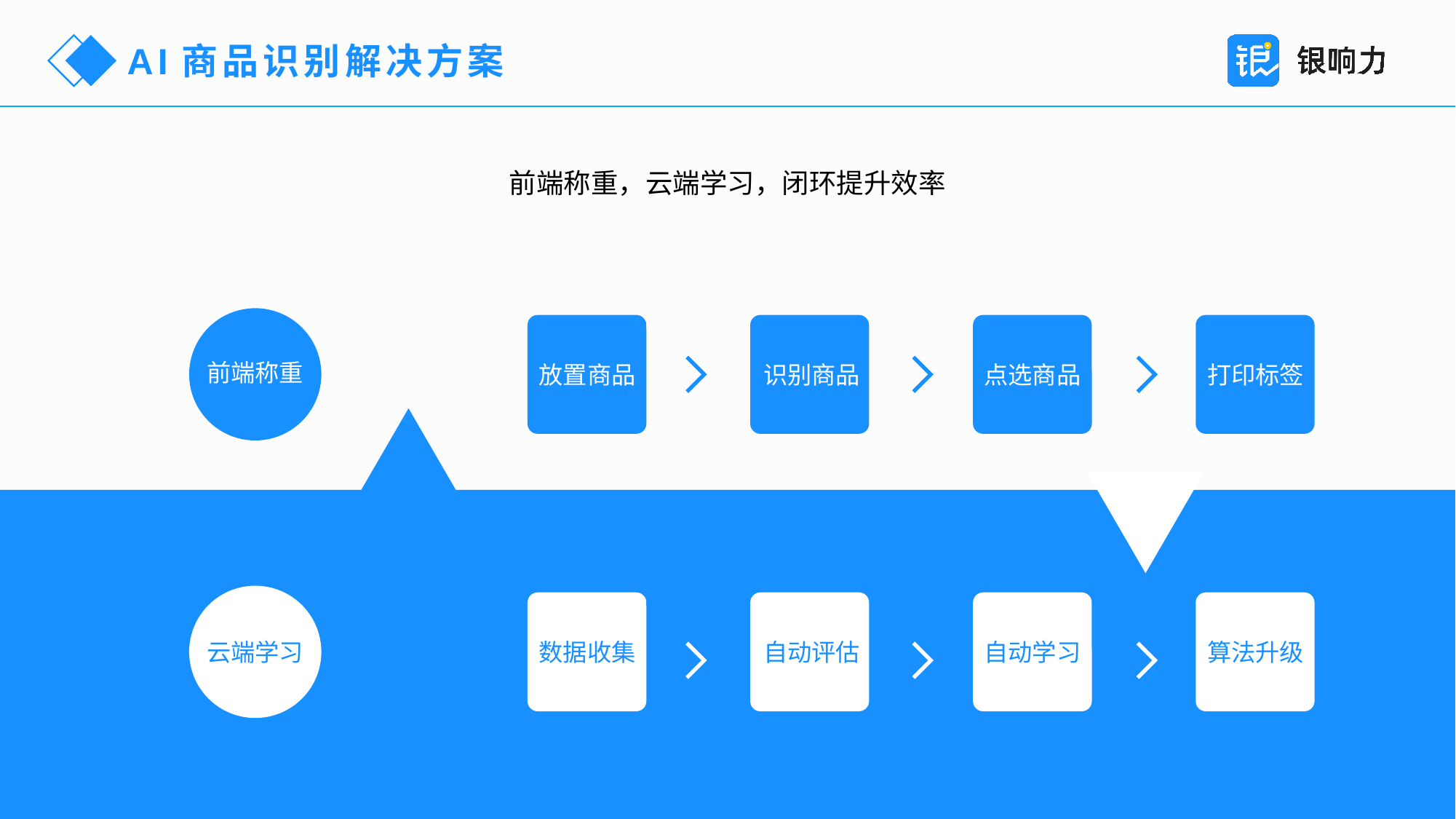

AI商品识别解决方案
前端称重，云端学习，闭环提升效率

前端称重
放置商品
识别商品
点选商品
打印标签

云端学习
数据收集
自动评估
自动学习
算法升级